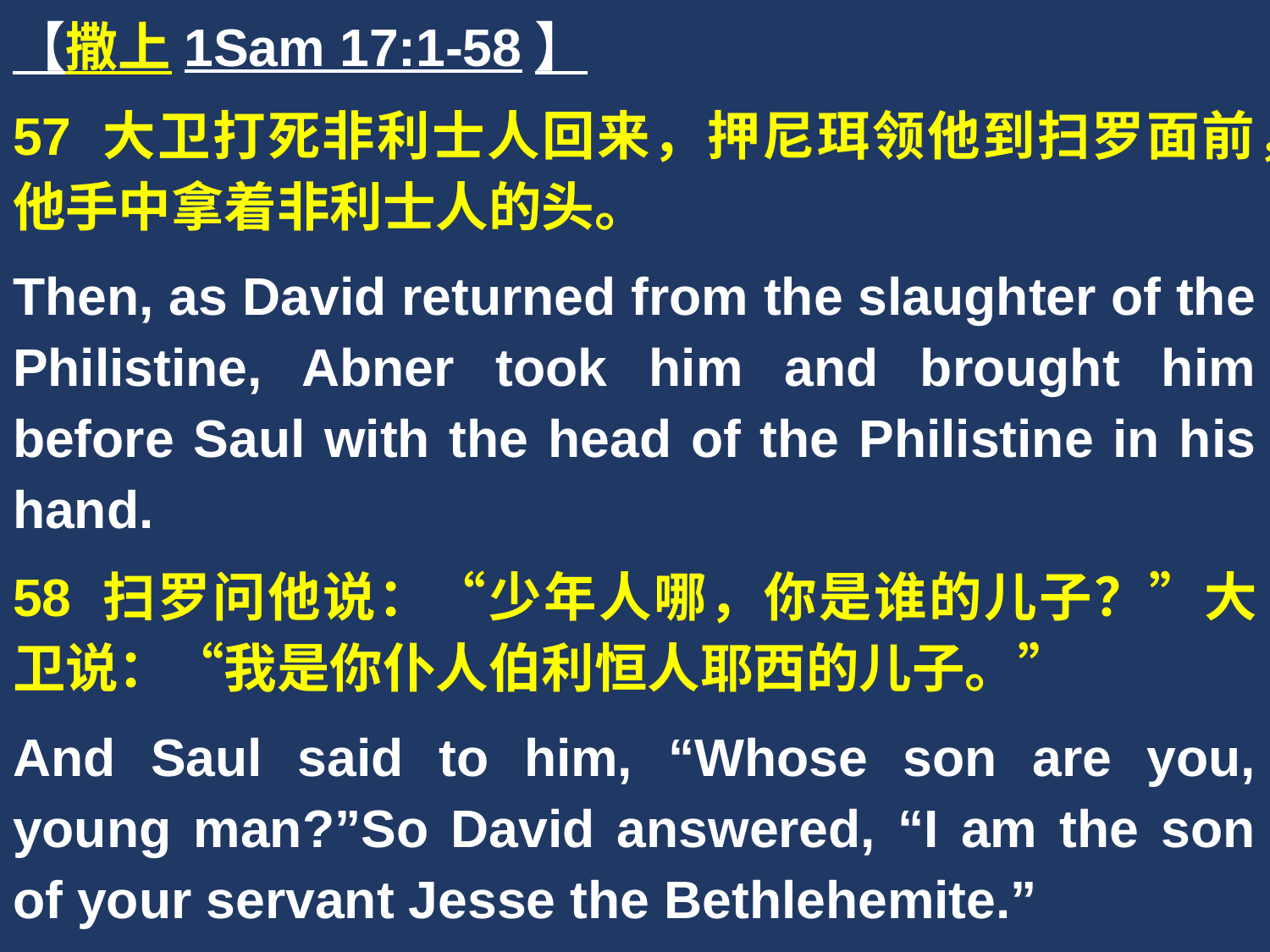

【撒上1Sam 17:1-58】
57 大卫打死非利士人回来，押尼珥领他到扫罗面前，他手中拿着非利士人的头。
Then, as David returned from the slaughter of the Philistine, Abner took him and brought him before Saul with the head of the Philistine in his hand.
58 扫罗问他说：“少年人哪，你是谁的儿子？”大卫说：“我是你仆人伯利恒人耶西的儿子。”
And Saul said to him, “Whose son are you, young man?”So David answered, “I am the son of your servant Jesse the Bethlehemite.”